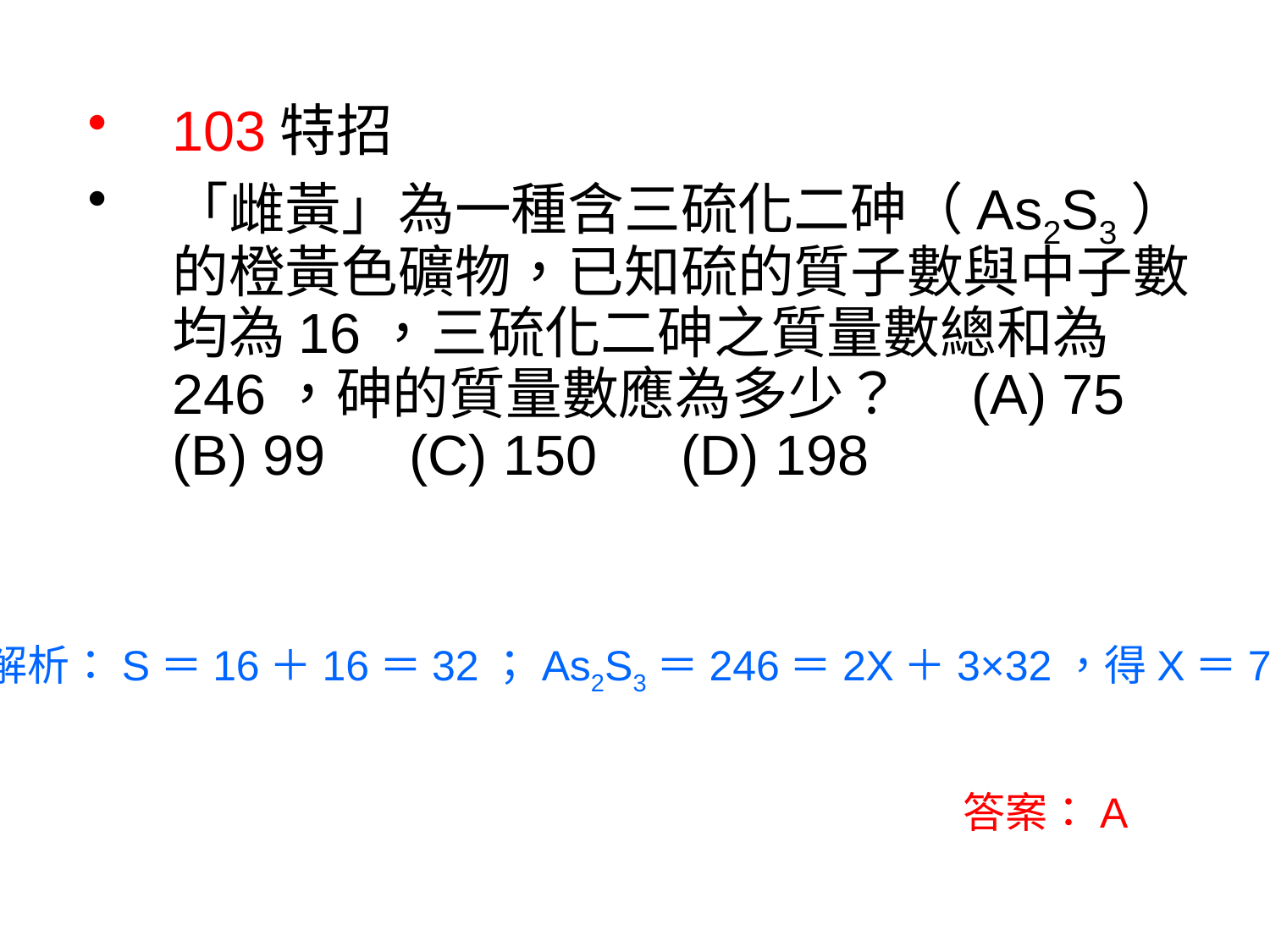

103特招
「雌黃」為一種含三硫化二砷（As2S3）的橙黃色礦物，已知硫的質子數與中子數均為16，三硫化二砷之質量數總和為246，砷的質量數應為多少？ (A) 75　(B) 99　(C) 150　(D) 198
解析：S＝16＋16＝32；As2S3＝246＝2X＋3×32，得X＝75。
答案：A